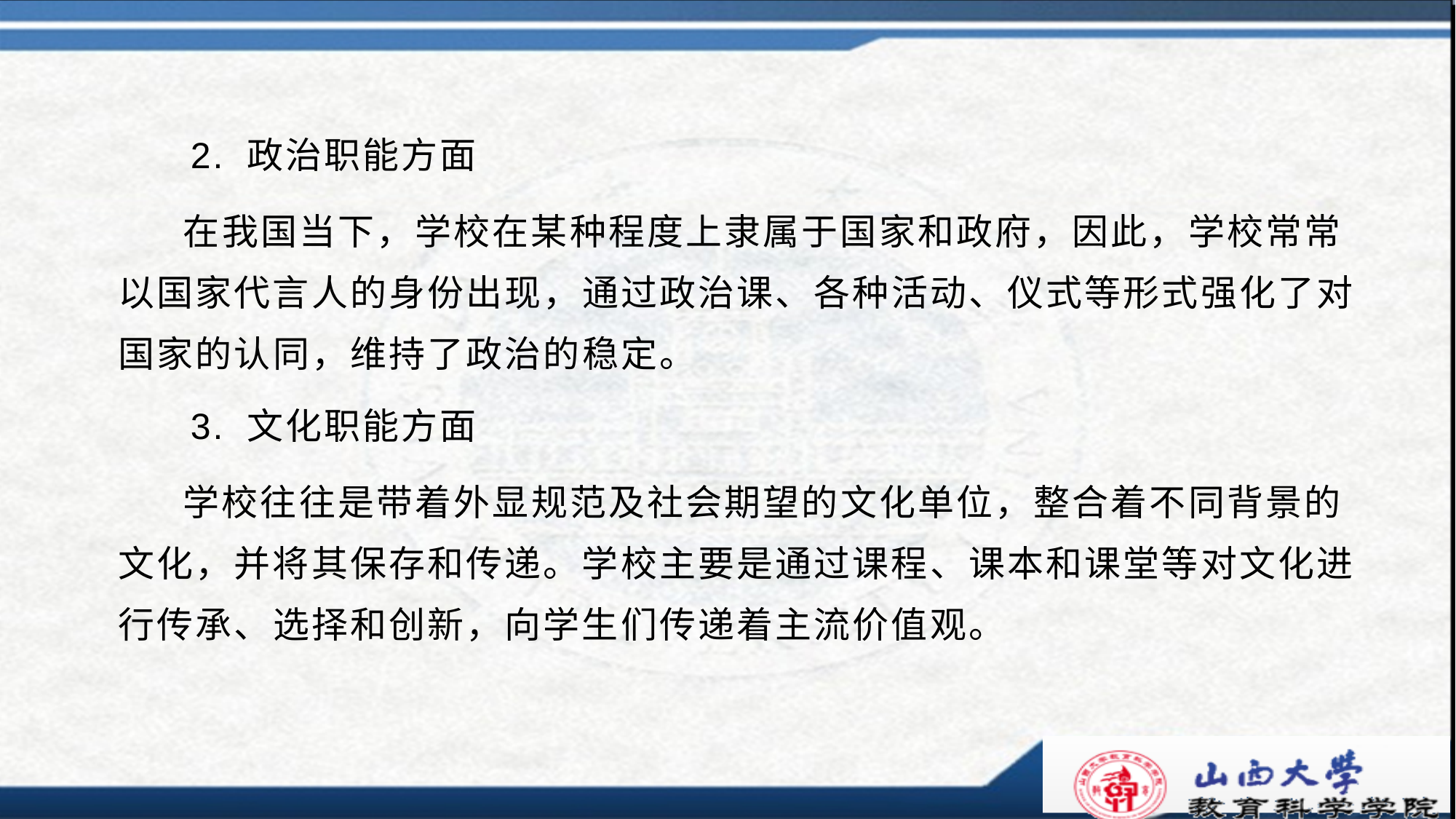

2. 政治职能方面
        在我国当下，学校在某种程度上隶属于国家和政府，因此，学校常常以国家代言人的身份出现，通过政治课、各种活动、仪式等形式强化了对国家的认同，维持了政治的稳定。
        3. 文化职能方面
        学校往往是带着外显规范及社会期望的文化单位，整合着不同背景的文化，并将其保存和传递。学校主要是通过课程、课本和课堂等对文化进行传承、选择和创新，向学生们传递着主流价值观。